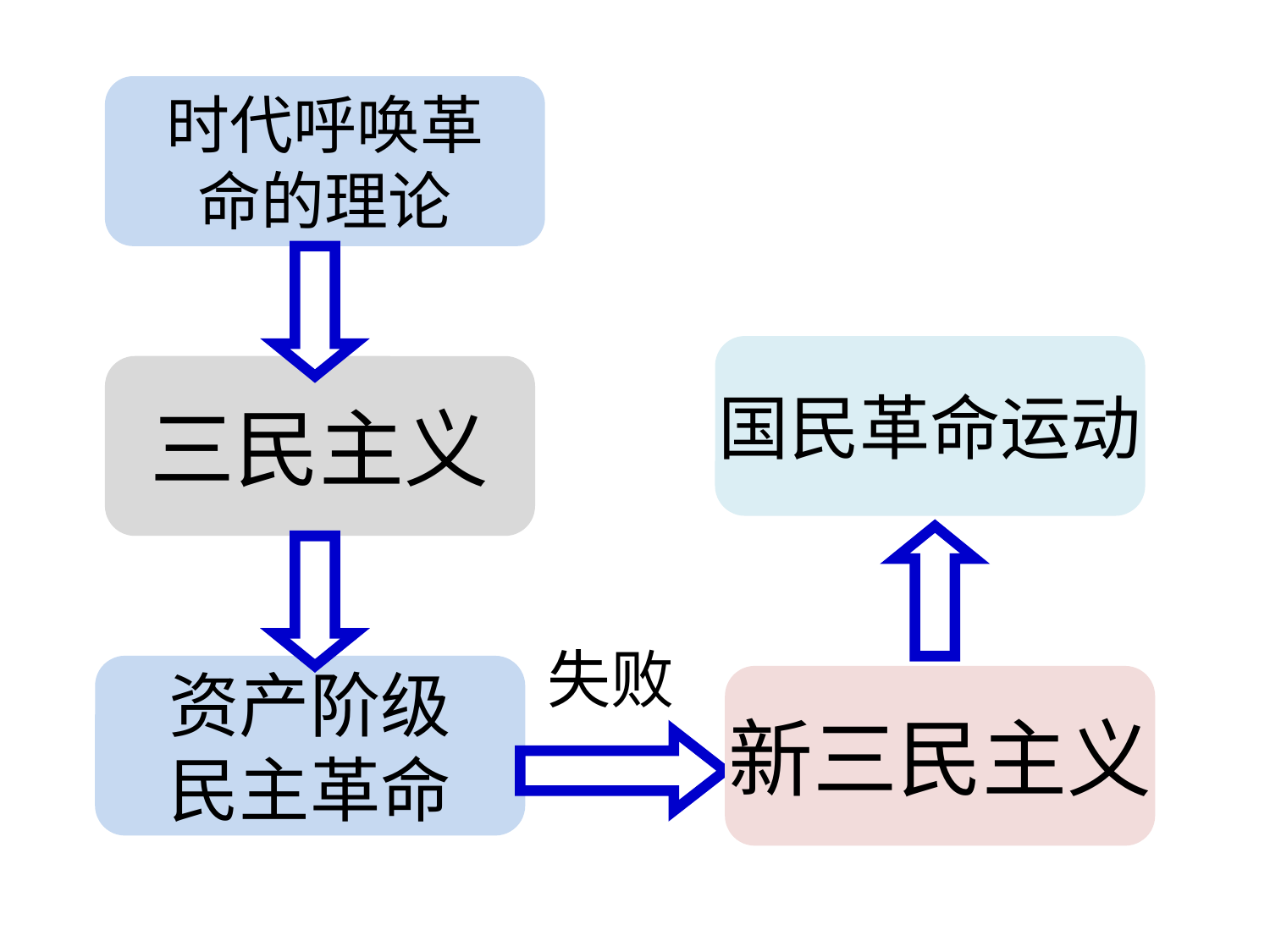

时代呼唤革
命的理论

国民革命运动
三民主义

失败
资产阶级
民主革命
新三民主义